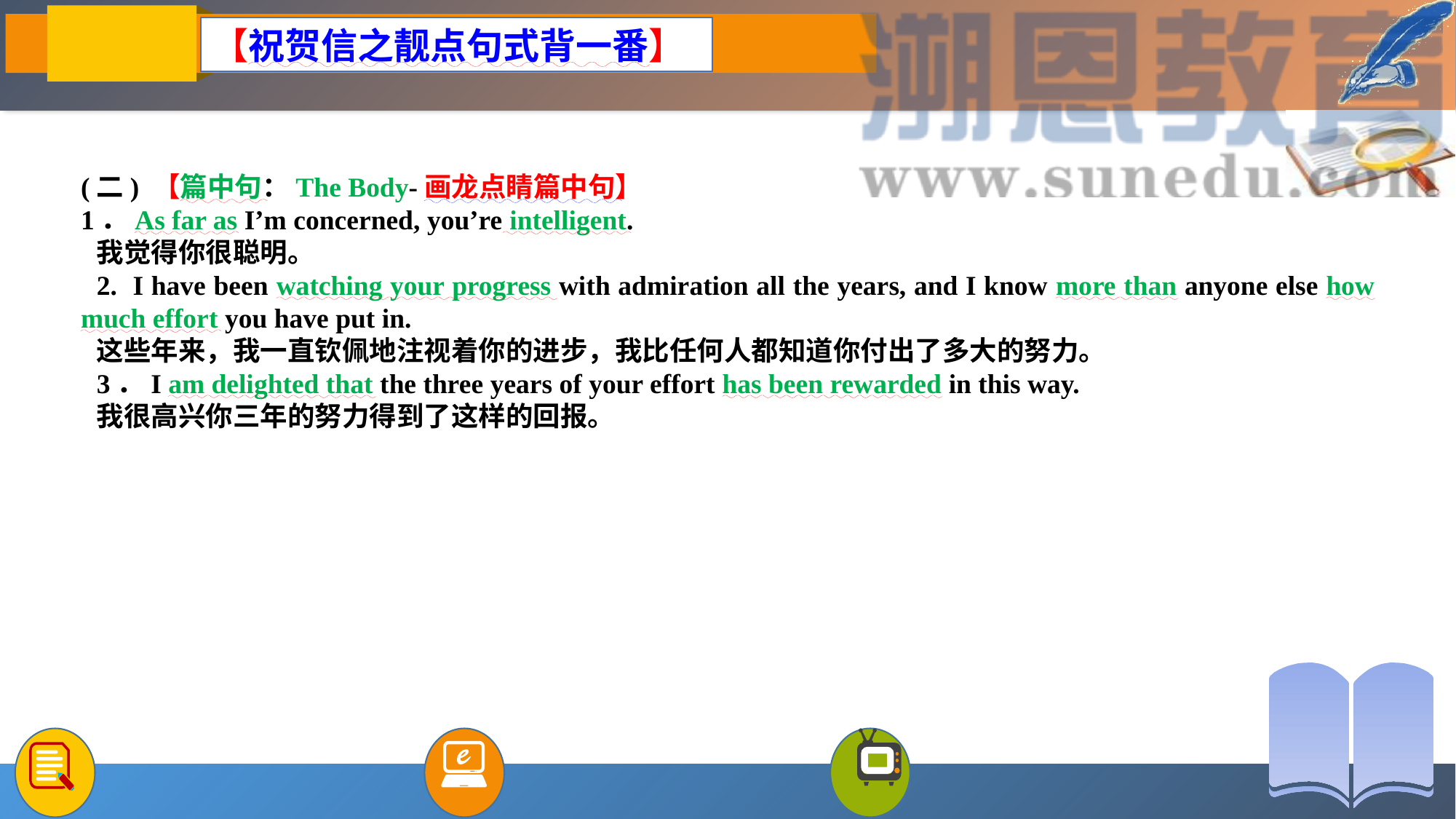

【祝贺信之靓点句式背一番】
(二) 【篇中句：The Body-画龙点睛篇中句】
1．As far as I’m concerned, you’re intelligent.
我觉得你很聪明。
2.  I have been watching your progress with admiration all the years, and I know more than anyone else how much effort you have put in.
这些年来，我一直钦佩地注视着你的进步，我比任何人都知道你付出了多大的努力。
3．I am delighted that the three years of your effort has been rewarded in this way.
我很高兴你三年的努力得到了这样的回报。